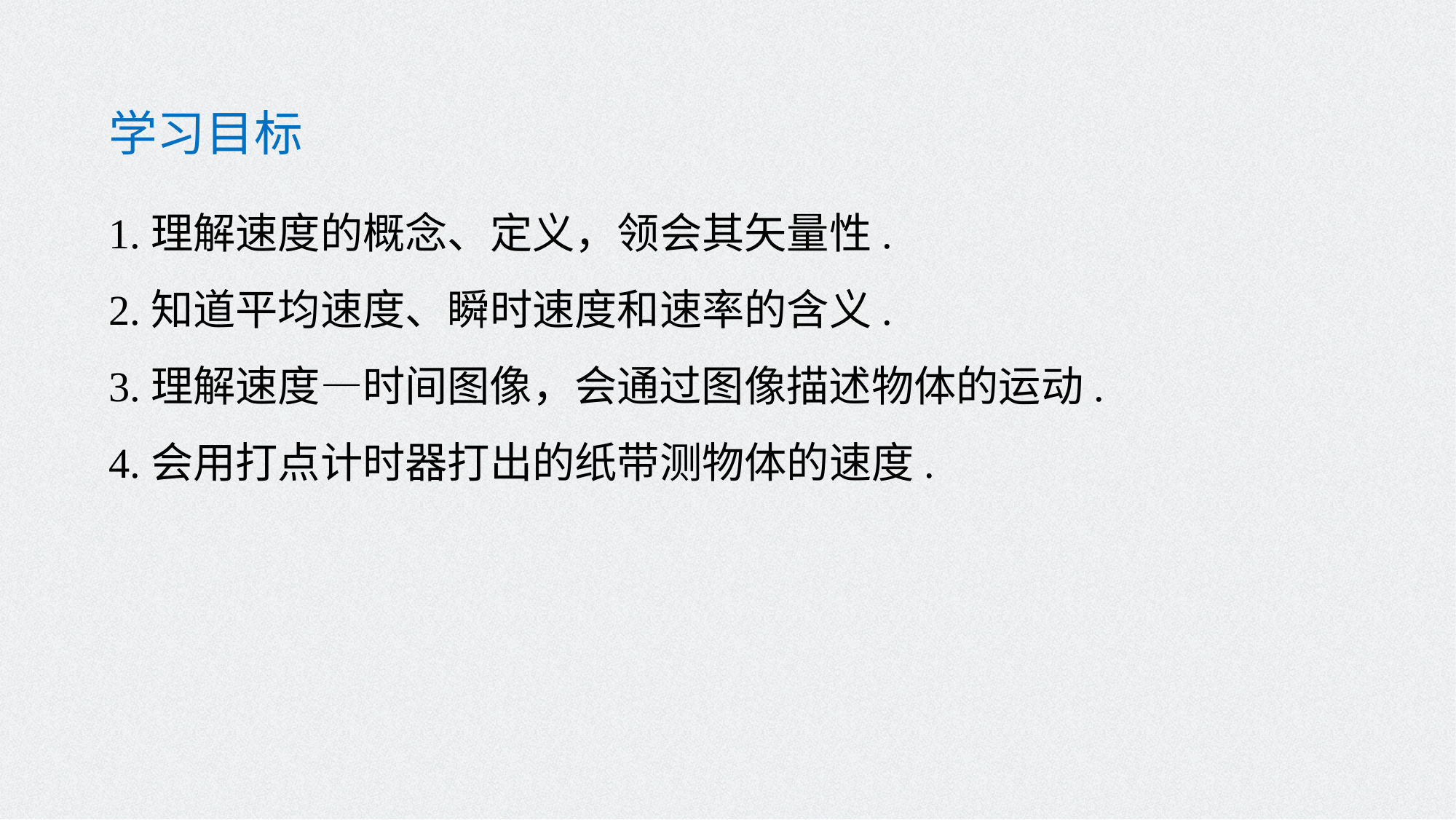

学习目标
1.理解速度的概念、定义，领会其矢量性.
2.知道平均速度、瞬时速度和速率的含义.
3.理解速度—时间图像，会通过图像描述物体的运动.
4.会用打点计时器打出的纸带测物体的速度.